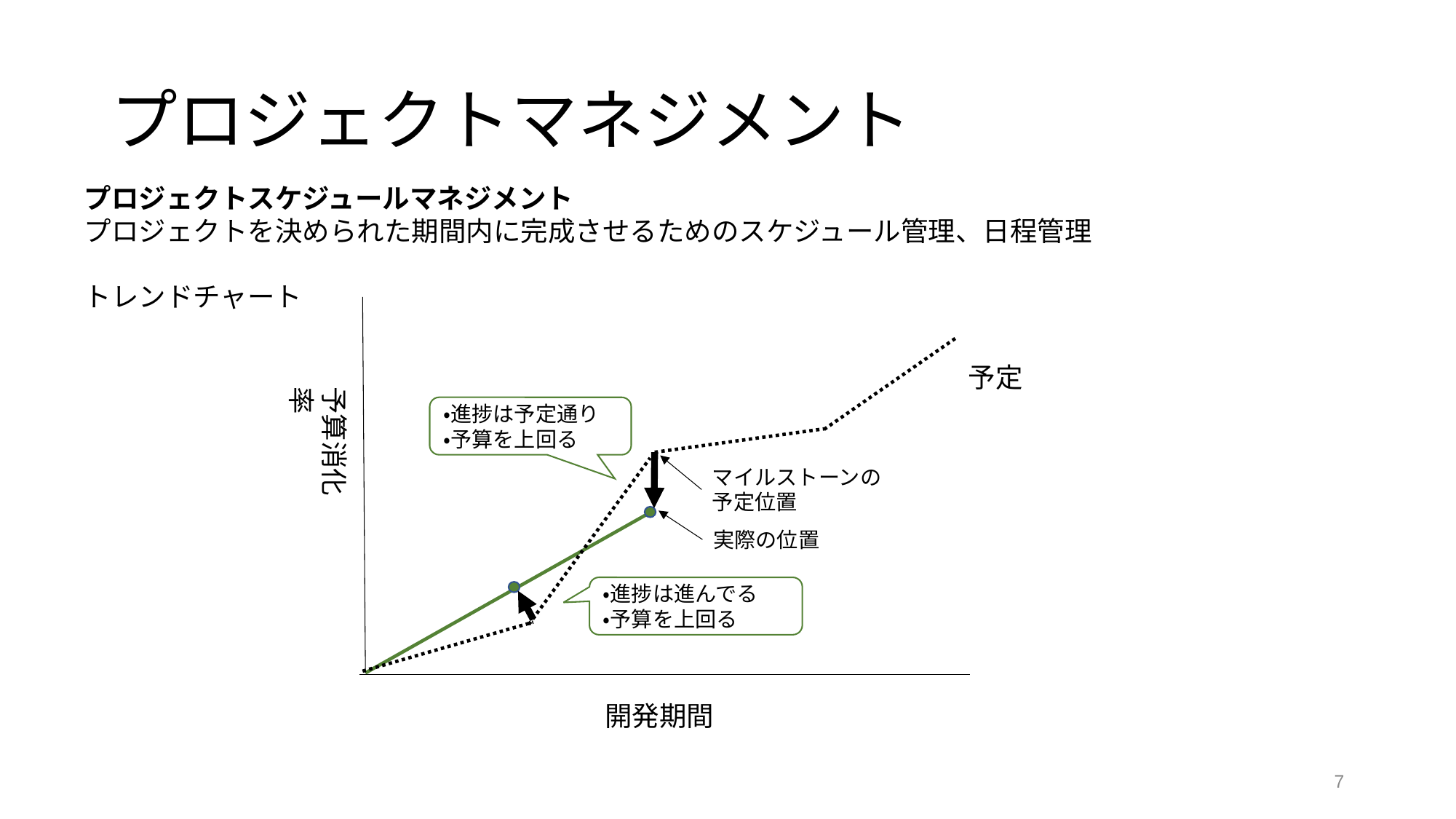

# プロジェクトマネジメント
プロジェクトスケジュールマネジメント
プロジェクトを決められた期間内に完成させるためのスケジュール管理、日程管理

トレンドチャート

予定
予算消化率
・進捗は予定通り
・予算を上回る
マイルストーンの
予定位置
実際の位置
・進捗は進んでる
・予算を上回る

開発期間

7